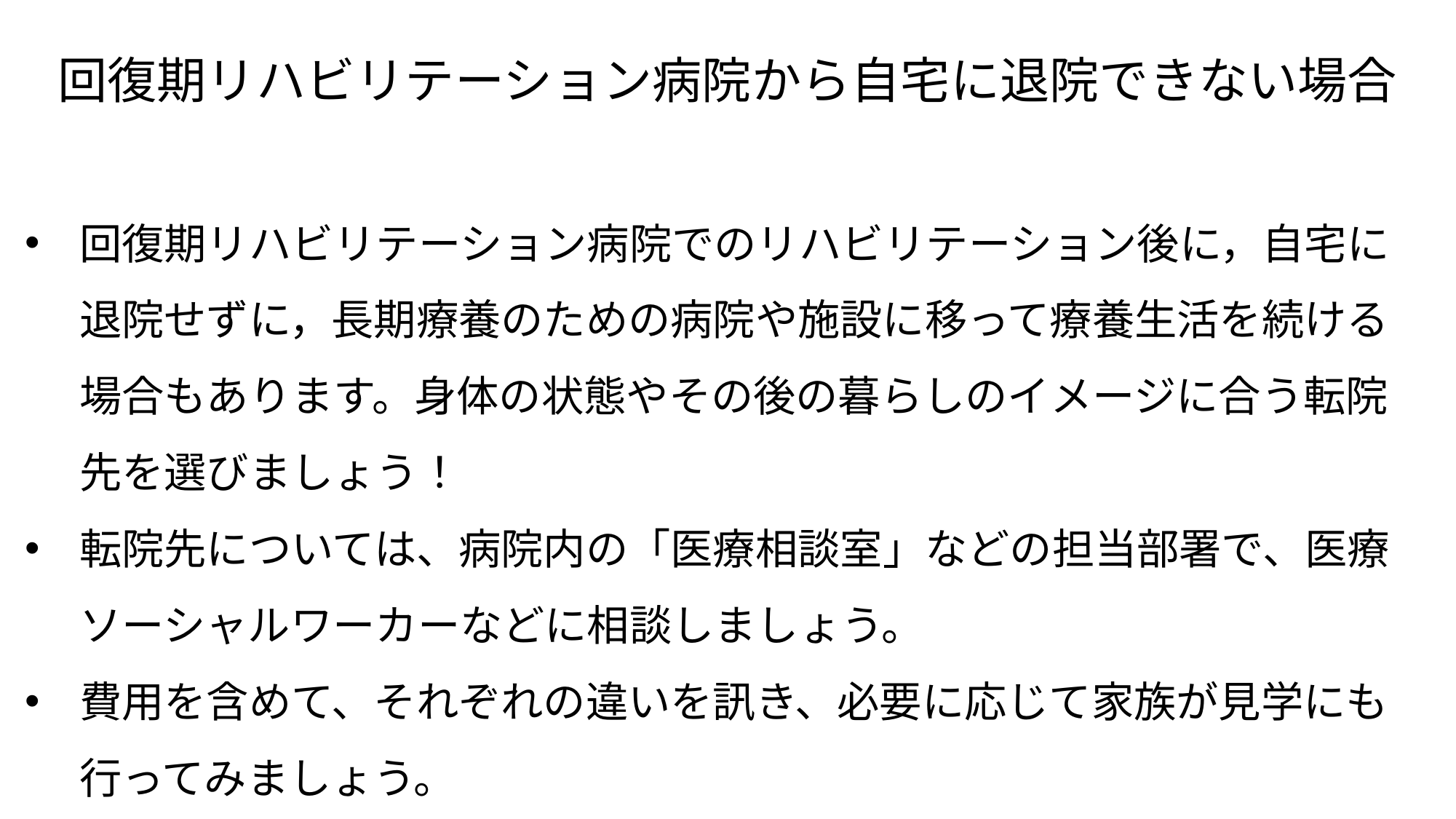

# 回復期リハビリテーション病院から自宅に退院できない場合
回復期リハビリテーション病院でのリハビリテーション後に，自宅に退院せずに，長期療養のための病院や施設に移って療養生活を続ける場合もあります。身体の状態やその後の暮らしのイメージに合う転院先を選びましょう！
転院先については、病院内の「医療相談室」などの担当部署で、医療ソーシャルワーカーなどに相談しましょう。
費用を含めて、それぞれの違いを訊き、必要に応じて家族が見学にも行ってみましょう。